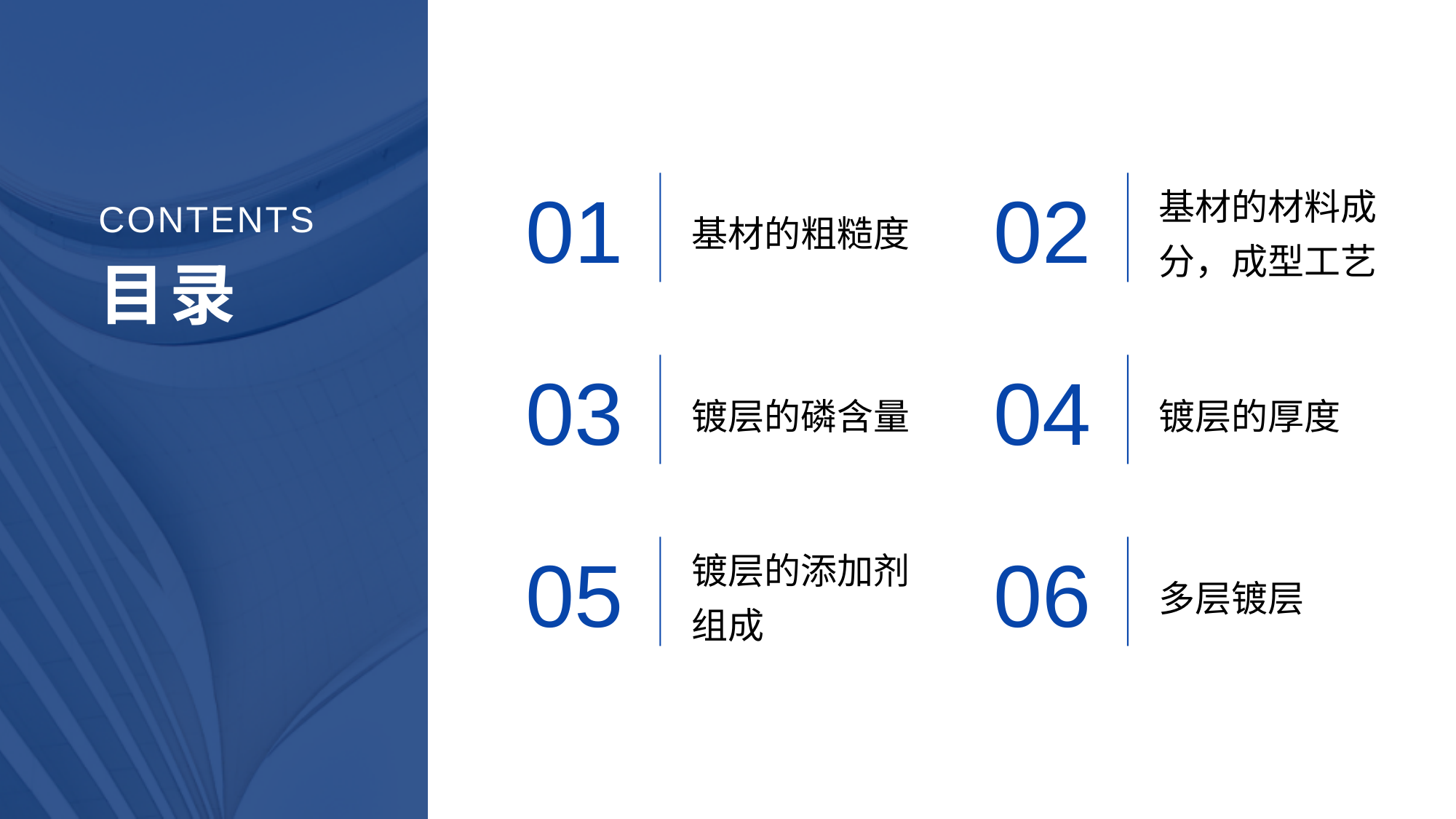

01
02

基材的粗糙度

基材的材料成分，成型工艺
03
04

镀层的磷含量

镀层的厚度
05
06

镀层的添加剂组成

多层镀层
CONTENTS
目录